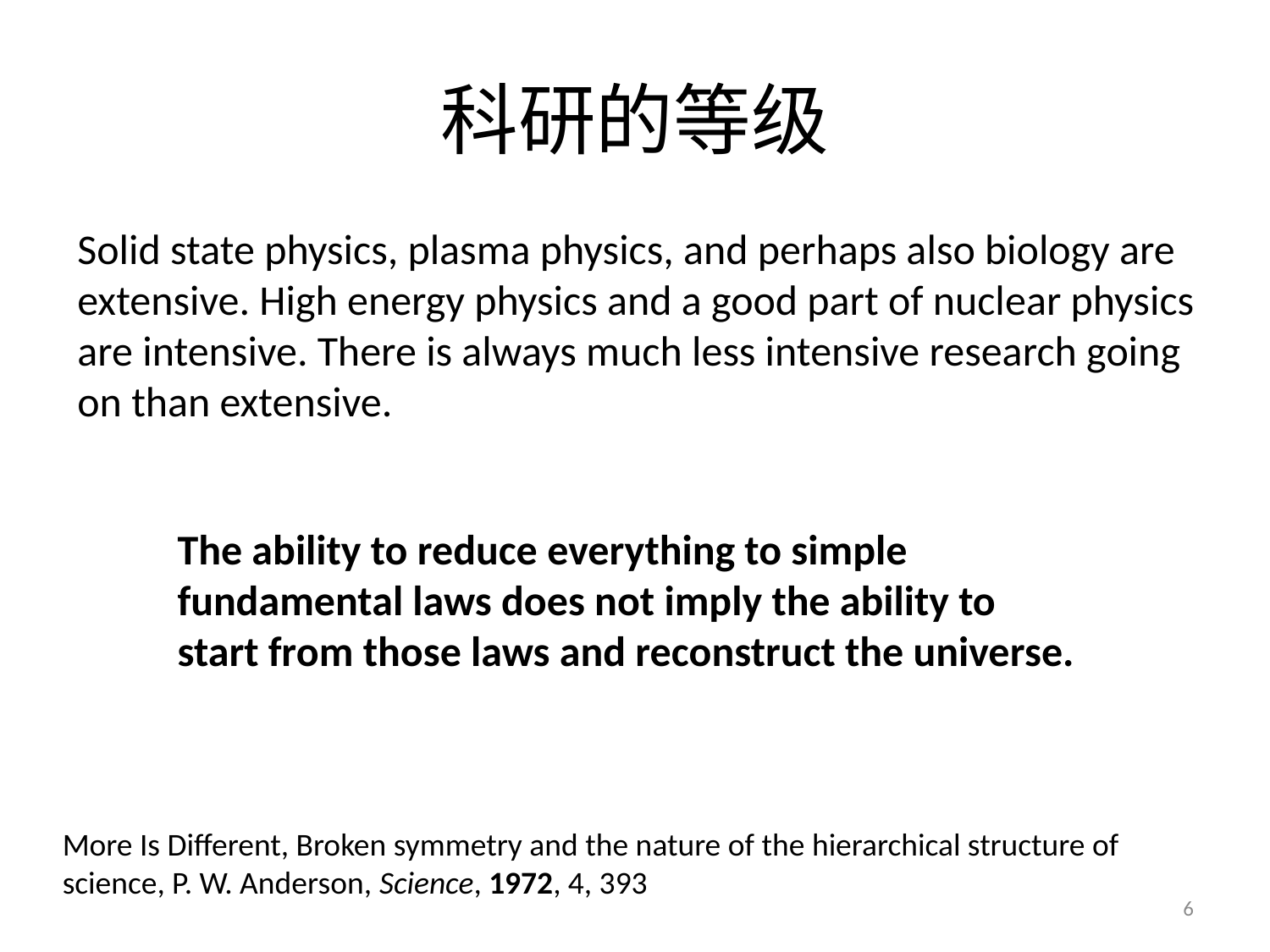

# 科研的等级
Solid state physics, plasma physics, and perhaps also biology are extensive. High energy physics and a good part of nuclear physics are intensive. There is always much less intensive research going on than extensive.
The ability to reduce everything to simple fundamental laws does not imply the ability to start from those laws and reconstruct the universe.
More Is Different, Broken symmetry and the nature of the hierarchical structure of science, P. W. Anderson, Science, 1972, 4, 393
6